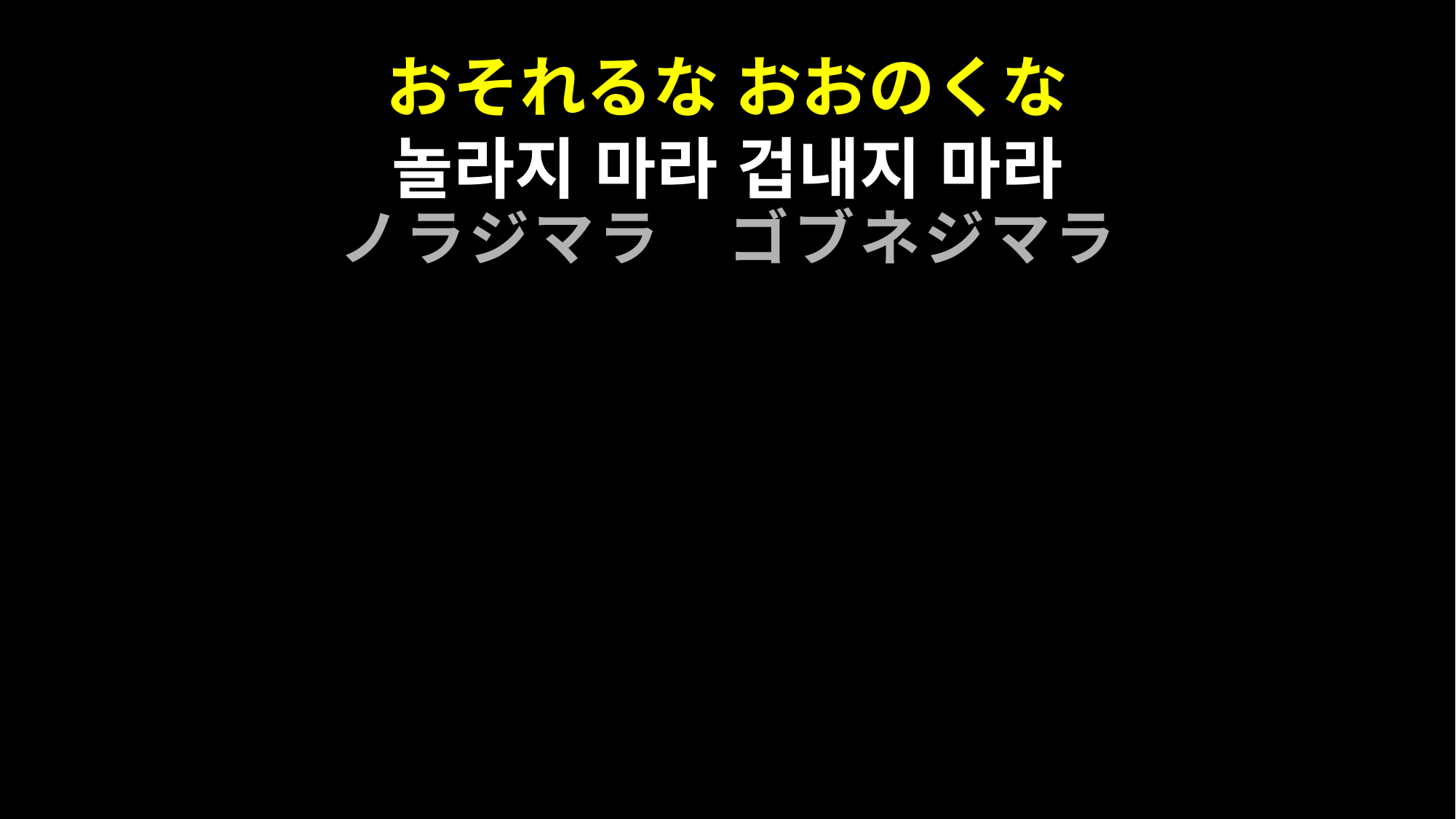

おそれるな おおのくな
놀라지 마라 겁내지 마라
ノラジマラ　ゴブネジマラ